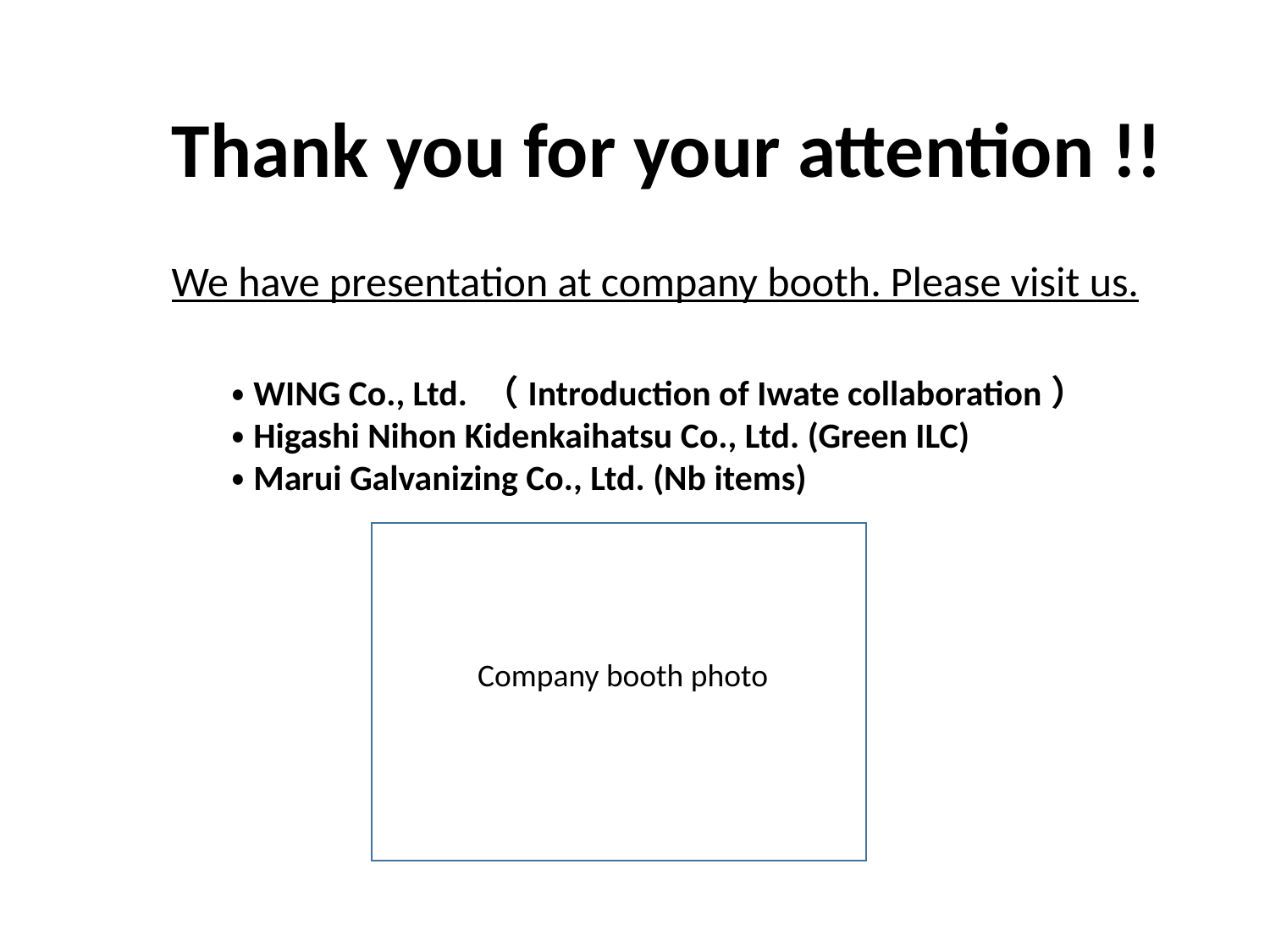

Thank you for your attention !!
We have presentation at company booth. Please visit us.
・WING Co., Ltd. （Introduction of Iwate collaboration）
・Higashi Nihon Kidenkaihatsu Co., Ltd. (Green ILC)
・Marui Galvanizing Co., Ltd. (Nb items)

Company booth photo